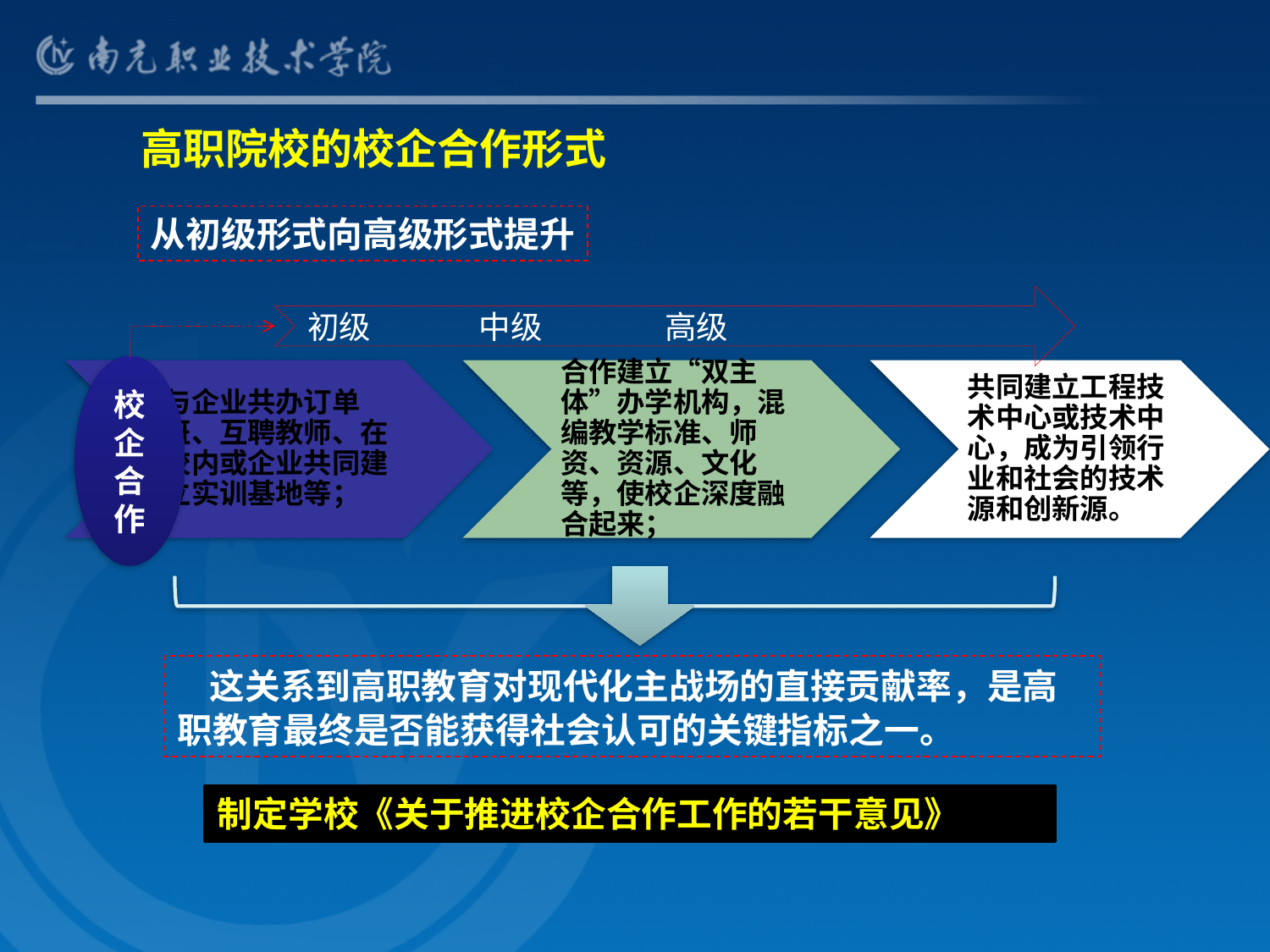

高职院校的校企合作形式

从初级形式向高级形式提升
初级               中级                 高级
与企业共办订单班、互聘教师、在校内或企业共同建立实训基地等；
合作建立“双主体”办学机构，混编教学标准、师资、资源、文化等，使校企深度融合起来；
共同建立工程技术中心或技术中心，成为引领行业和社会的技术源和创新源。
校企合作

    这关系到高职教育对现代化主战场的直接贡献率，是高职教育最终是否能获得社会认可的关键指标之一。
制定学校《关于推进校企合作工作的若干意见》